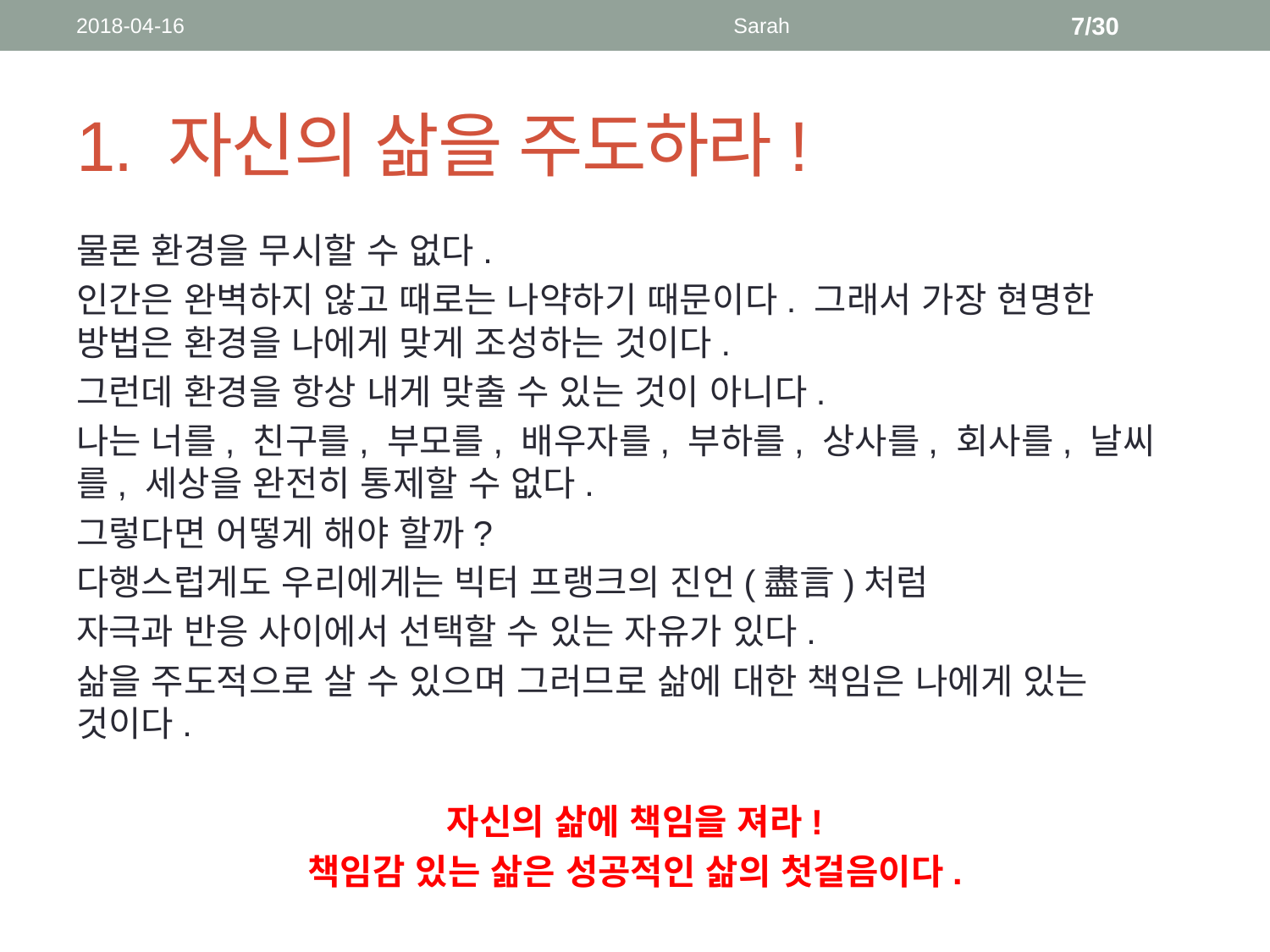

2018-04-16
Sarah
7/30
# 1. 자신의 삶을 주도하라!
물론 환경을 무시할 수 없다.
인간은 완벽하지 않고 때로는 나약하기 때문이다. 그래서 가장 현명한 방법은 환경을 나에게 맞게 조성하는 것이다.
그런데 환경을 항상 내게 맞출 수 있는 것이 아니다.
나는 너를, 친구를, 부모를, 배우자를, 부하를, 상사를, 회사를, 날씨를, 세상을 완전히 통제할 수 없다.
그렇다면 어떻게 해야 할까?
다행스럽게도 우리에게는 빅터 프랭크의 진언(盡言)처럼
자극과 반응 사이에서 선택할 수 있는 자유가 있다.
삶을 주도적으로 살 수 있으며 그러므로 삶에 대한 책임은 나에게 있는 것이다.

자신의 삶에 책임을 져라!
책임감 있는 삶은 성공적인 삶의 첫걸음이다.